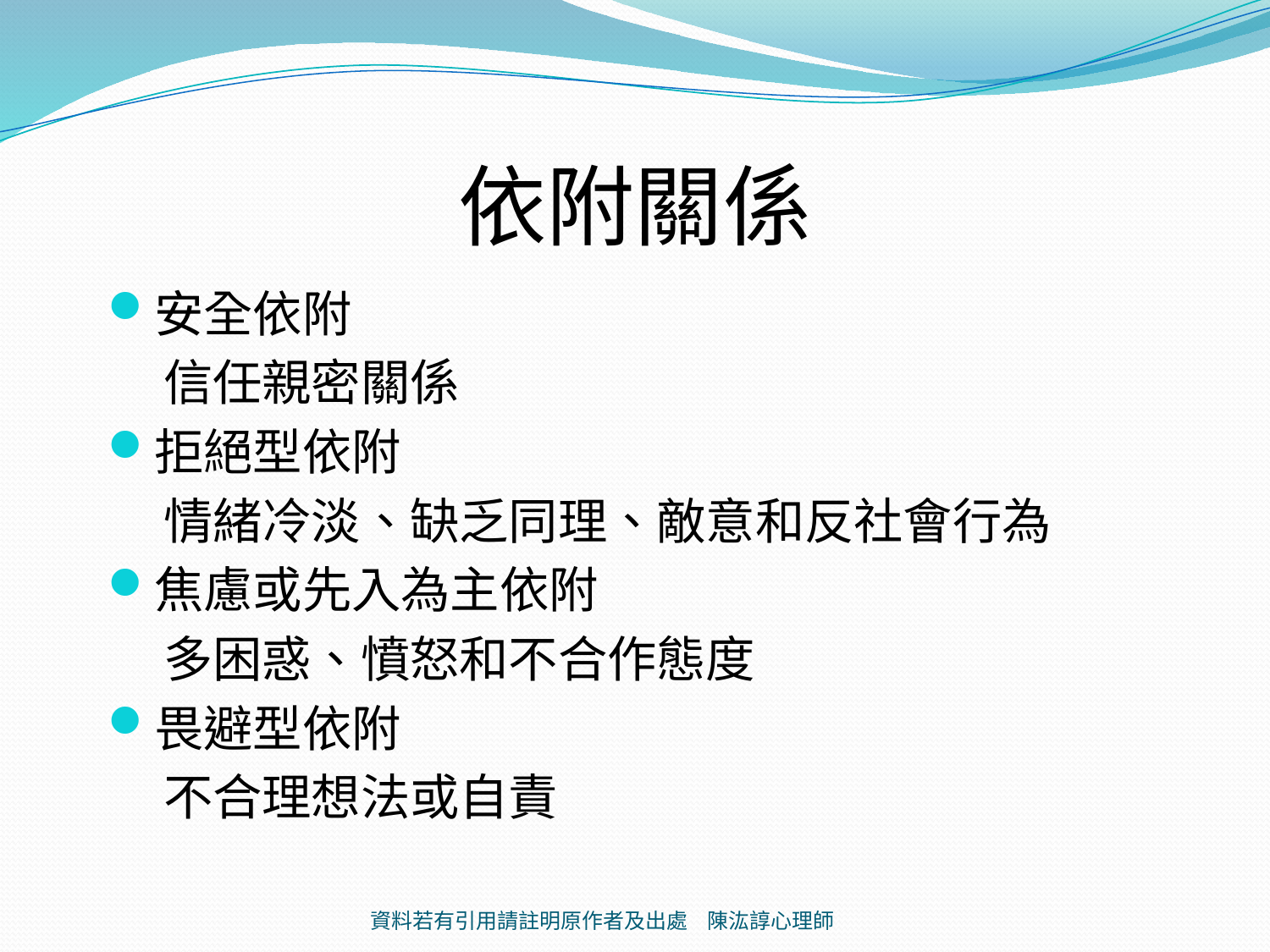

# 依附關係
安全依附
    信任親密關係
拒絕型依附
    情緒冷淡、缺乏同理、敵意和反社會行為
焦慮或先入為主依附
    多困惑、憤怒和不合作態度
畏避型依附
    不合理想法或自責
資料若有引用請註明原作者及出處   陳汯諄心理師